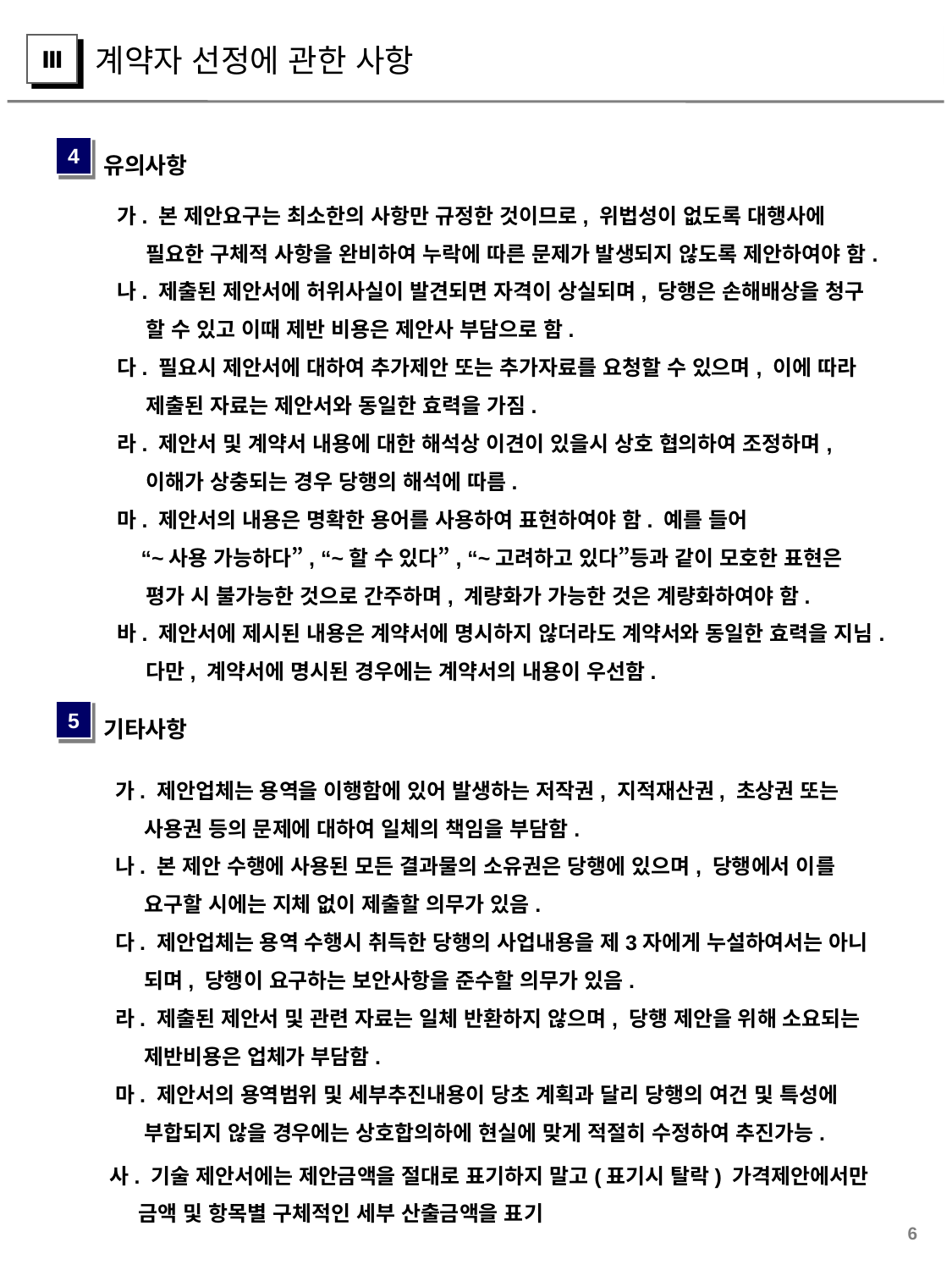

계약자 선정에 관한 사항
Ⅲ
유의사항
4
가. 본 제안요구는 최소한의 사항만 규정한 것이므로, 위법성이 없도록 대행사에
    필요한 구체적 사항을 완비하여 누락에 따른 문제가 발생되지 않도록 제안하여야 함.
나. 제출된 제안서에 허위사실이 발견되면 자격이 상실되며, 당행은 손해배상을 청구
    할 수 있고 이때 제반 비용은 제안사 부담으로 함.
다. 필요시 제안서에 대하여 추가제안 또는 추가자료를 요청할 수 있으며, 이에 따라
    제출된 자료는 제안서와 동일한 효력을 가짐.
라. 제안서 및 계약서 내용에 대한 해석상 이견이 있을시 상호 협의하여 조정하며,
    이해가 상충되는 경우 당행의 해석에 따름.
마. 제안서의 내용은 명확한 용어를 사용하여 표현하여야 함. 예를 들어
    “~사용 가능하다”, “~할 수 있다”, “~고려하고 있다”등과 같이 모호한 표현은
    평가 시 불가능한 것으로 간주하며, 계량화가 가능한 것은 계량화하여야 함.
바. 제안서에 제시된 내용은 계약서에 명시하지 않더라도 계약서와 동일한 효력을 지님.
    다만, 계약서에 명시된 경우에는 계약서의 내용이 우선함.
기타사항
5
가. 제안업체는 용역을 이행함에 있어 발생하는 저작권, 지적재산권, 초상권 또는
    사용권 등의 문제에 대하여 일체의 책임을 부담함.
나. 본 제안 수행에 사용된 모든 결과물의 소유권은 당행에 있으며, 당행에서 이를
    요구할 시에는 지체 없이 제출할 의무가 있음.
다. 제안업체는 용역 수행시 취득한 당행의 사업내용을 제3자에게 누설하여서는 아니
    되며, 당행이 요구하는 보안사항을 준수할 의무가 있음.
라. 제출된 제안서 및 관련 자료는 일체 반환하지 않으며, 당행 제안을 위해 소요되는
    제반비용은 업체가 부담함.
마. 제안서의 용역범위 및 세부추진내용이 당초 계획과 달리 당행의 여건 및 특성에
    부합되지 않을 경우에는 상호합의하에 현실에 맞게 적절히 수정하여 추진가능.
사. 기술 제안서에는 제안금액을 절대로 표기하지 말고(표기시 탈락) 가격제안에서만
    금액 및 항목별 구체적인 세부 산출금액을 표기
6